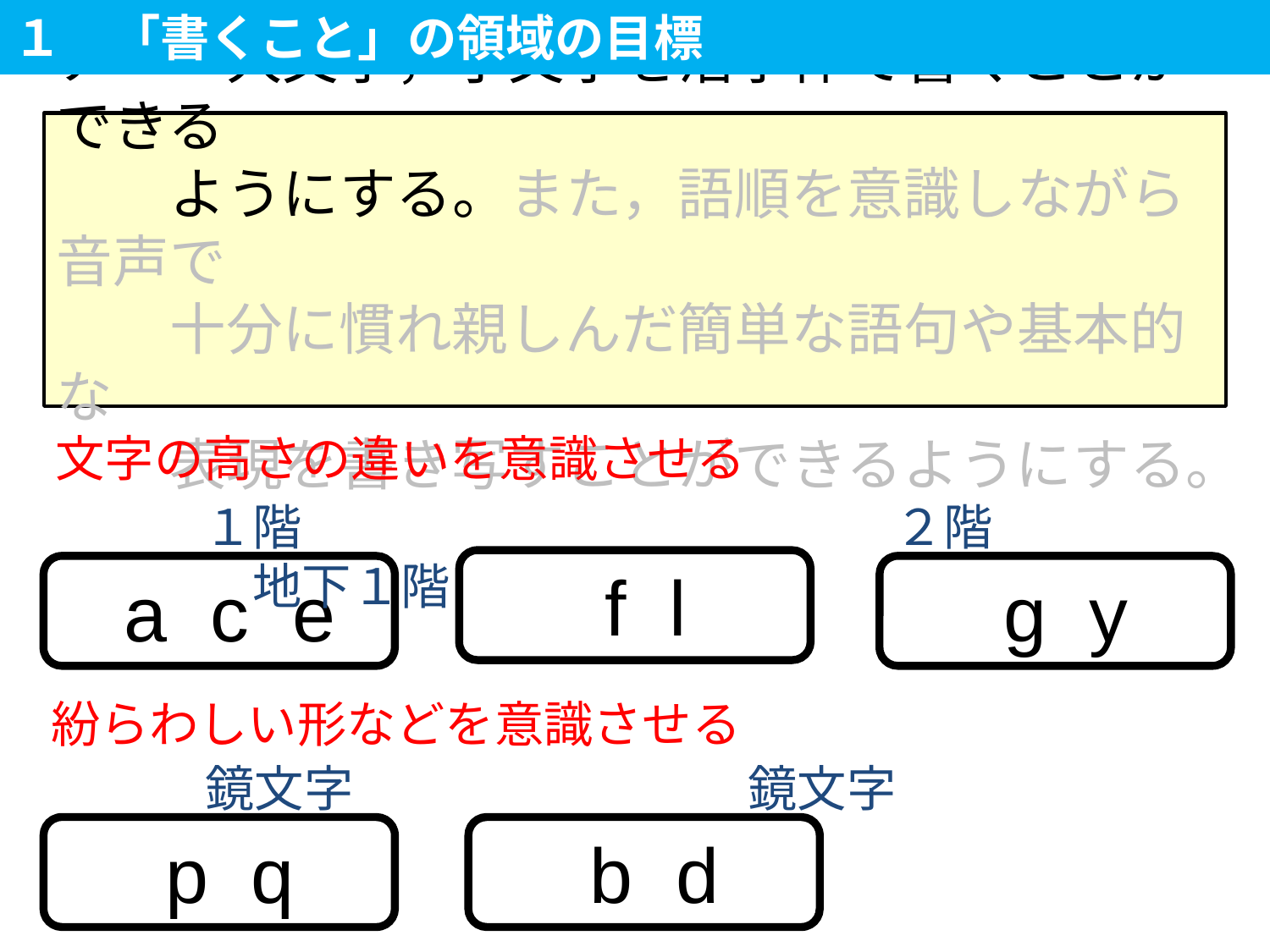

１　「書くこと」の領域の目標
ア　　大文字，小文字を活字体で書くことができる
　　ようにする。また，語順を意識しながら音声で
　　十分に慣れ親しんだ簡単な語句や基本的な
　　表現を書き写すことができるようにする。
文字の高さの違いを意識させる
　　　１階　　　　　　　　　　　　２階　　　　　　　　地下１階
 f  l
 a  c  e
 g  y
紛らわしい形などを意識させる
　　　鏡文字　　　　　　　　鏡文字
 p  q
 b  d